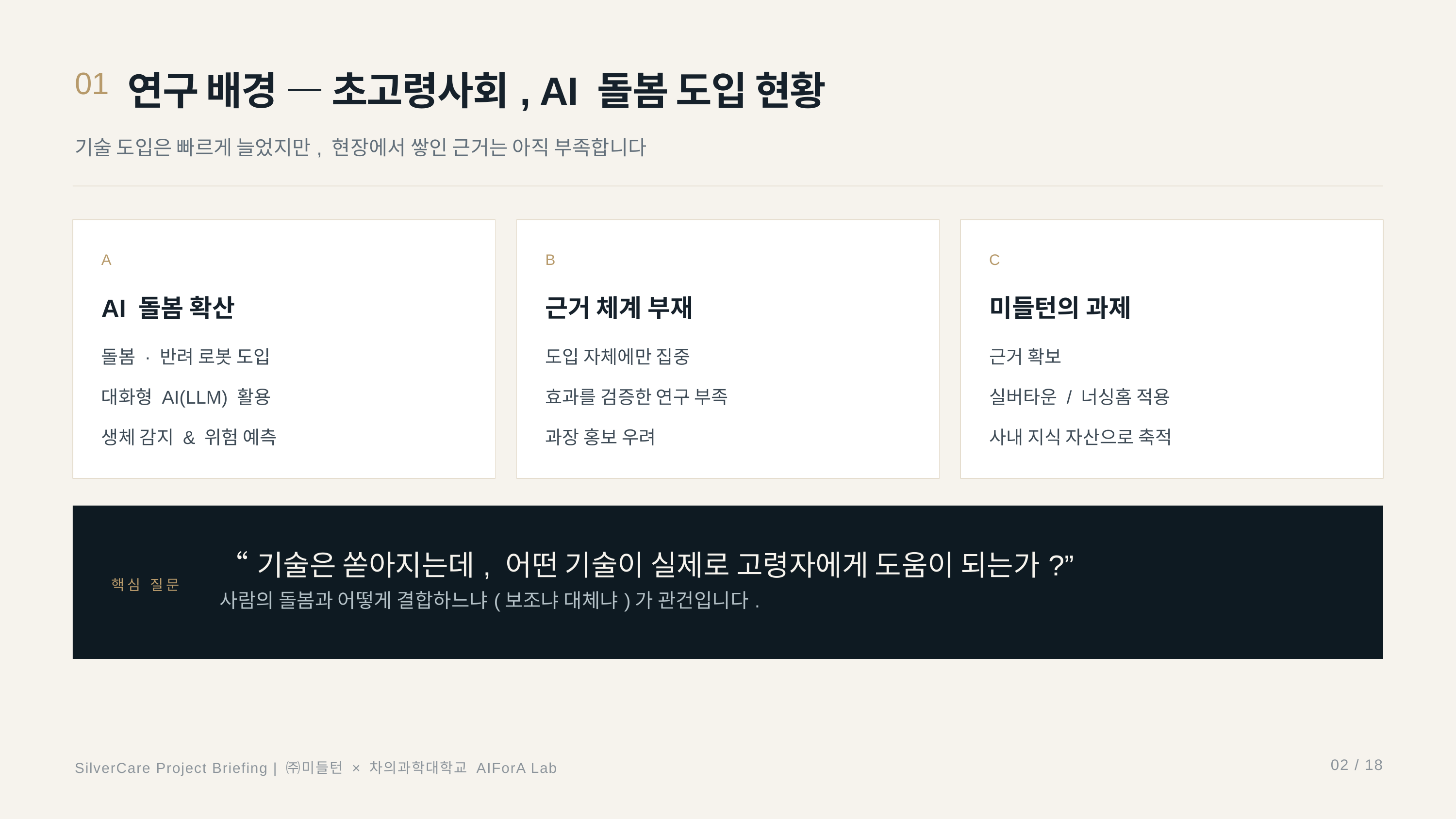

연구 배경 — 초고령사회, AI 돌봄 도입 현황
01
기술 도입은 빠르게 늘었지만, 현장에서 쌓인 근거는 아직 부족합니다

A
B
C
AI 돌봄 확산
근거 체계 부재
미들턴의 과제
돌봄 · 반려 로봇 도입
도입 자체에만 집중
근거 확보
대화형 AI(LLM) 활용
효과를 검증한 연구 부족
실버타운 / 너싱홈 적용
생체 감지 & 위험 예측
과장 홍보 우려
사내 지식 자산으로 축적

“기술은 쏟아지는데, 어떤 기술이 실제로 고령자에게 도움이 되는가?” 사람의 돌봄과 어떻게 결합하느냐(보조냐 대체냐)가 관건입니다.
핵심 질문
SilverCare Project Briefing | ㈜미들턴 × 차의과학대학교 AIForA Lab
02 / 18